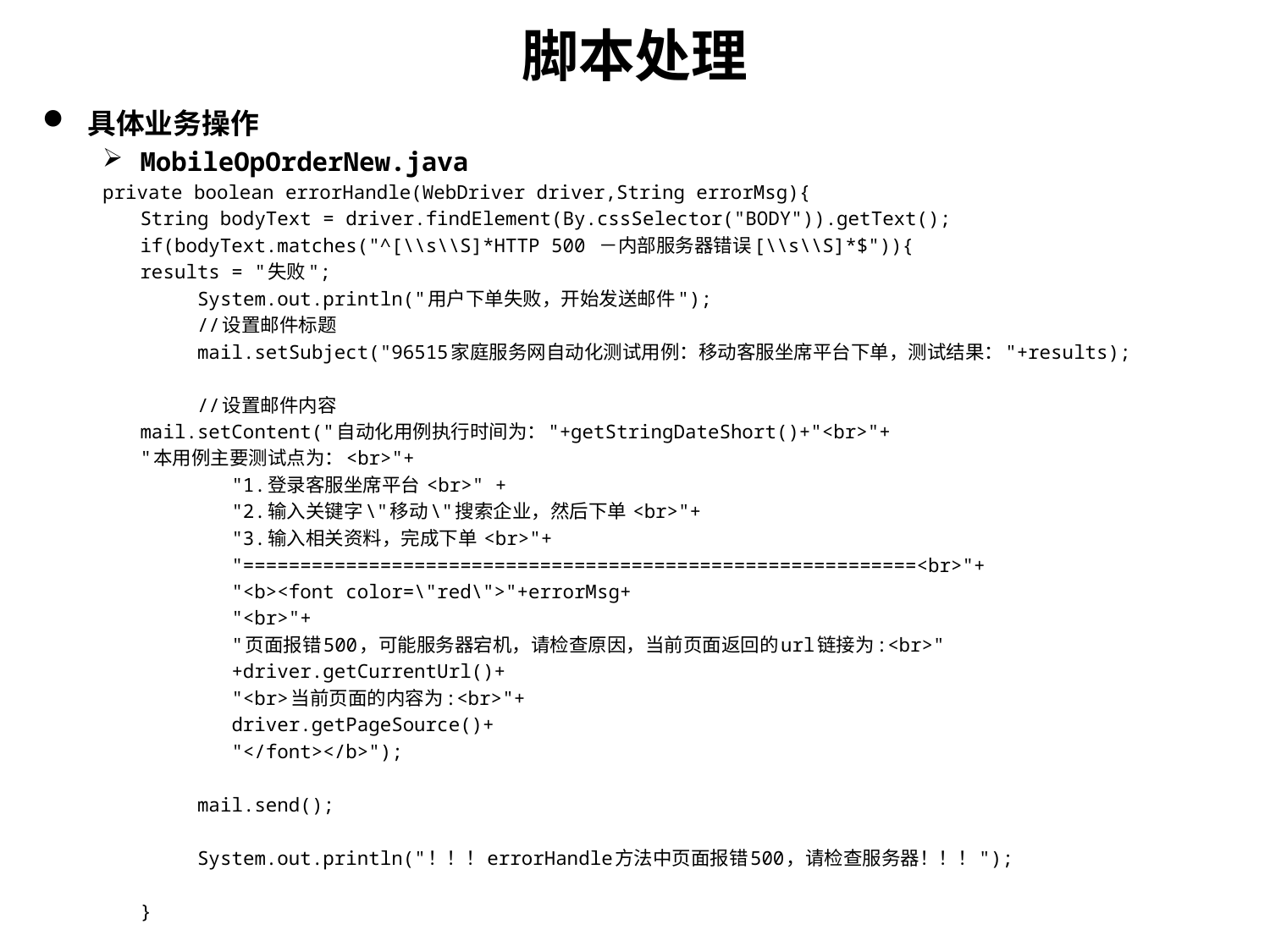

# 脚本处理
具体业务操作
MobileOpOrderNew.java
private boolean errorHandle(WebDriver driver,String errorMsg){
	String bodyText = driver.findElement(By.cssSelector("BODY")).getText();
	if(bodyText.matches("^[\\s\\S]*HTTP 500 －内部服务器错误[\\s\\S]*$")){
		results = "失败";
	   	System.out.println("用户下单失败，开始发送邮件");
	   	//设置邮件标题
	   	mail.setSubject("96515家庭服务网自动化测试用例：移动客服坐席平台下单，测试结果："+results);

	   	//设置邮件内容
		mail.setContent("自动化用例执行时间为："+getStringDateShort()+"<br>"+
						"本用例主要测试点为：<br>"+
				        "1.登录客服坐席平台 <br>" +
				        "2.输入关键字\"移动\"搜索企业，然后下单 <br>"+
				        "3.输入相关资料，完成下单 <br>"+
				        "===========================================================<br>"+
				        "<b><font color=\"red\">"+errorMsg+
				        "<br>"+
				        "页面报错500，可能服务器宕机，请检查原因，当前页面返回的url链接为:<br>"
				        +driver.getCurrentUrl()+
				        "<br>当前页面的内容为:<br>"+
				        driver.getPageSource()+
				        "</font></b>");

	   	mail.send();

	   	System.out.println("！！！errorHandle方法中页面报错500，请检查服务器！！！");

	}